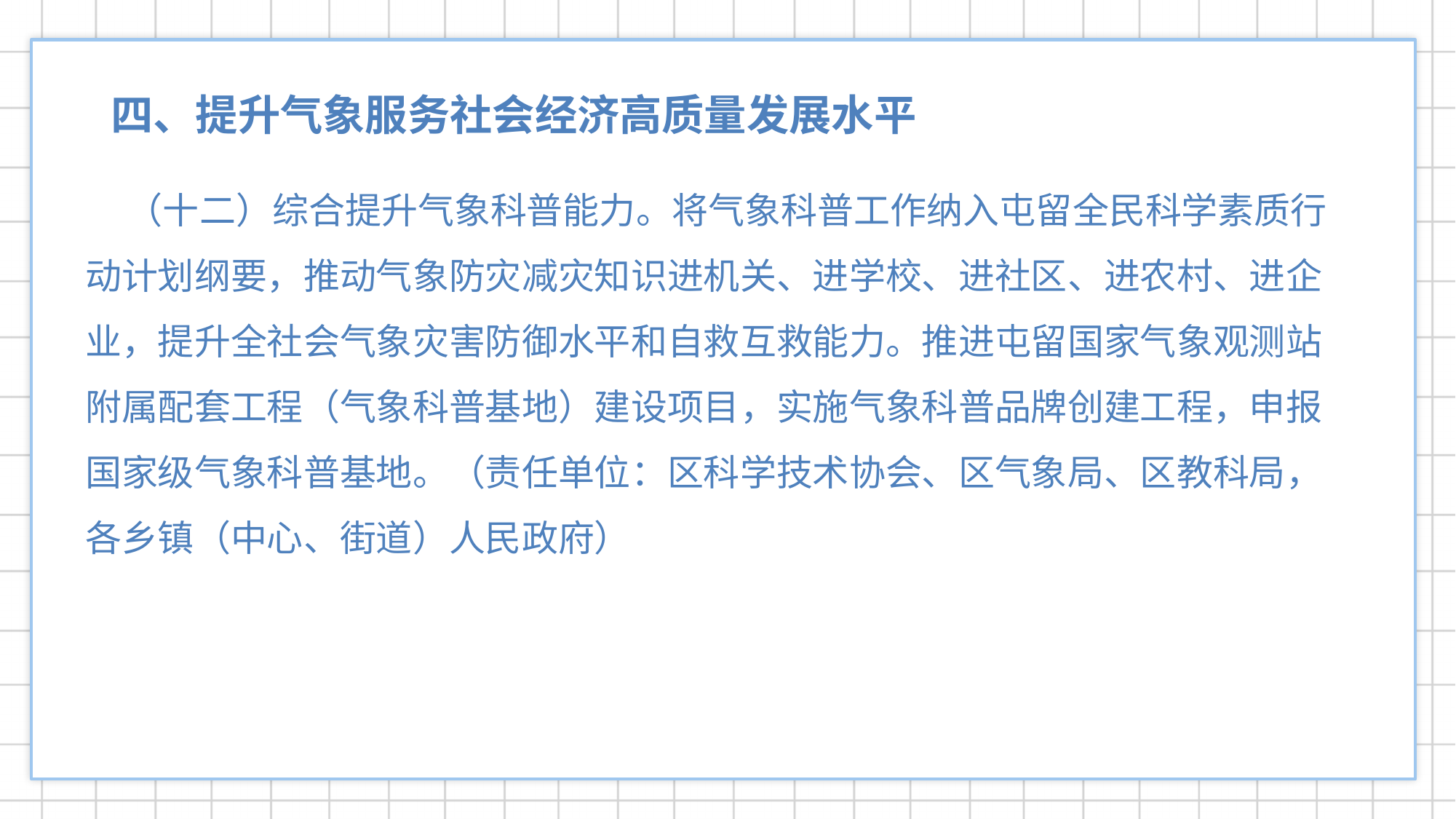

四、提升气象服务社会经济高质量发展水平
    （十二）综合提升气象科普能力。将气象科普工作纳入屯留全民科学素质行动计划纲要，推动气象防灾减灾知识进机关、进学校、进社区、进农村、进企业，提升全社会气象灾害防御水平和自救互救能力。推进屯留国家气象观测站附属配套工程（气象科普基地）建设项目，实施气象科普品牌创建工程，申报国家级气象科普基地。（责任单位：区科学技术协会、区气象局、区教科局，各乡镇（中心、街道）人民政府）